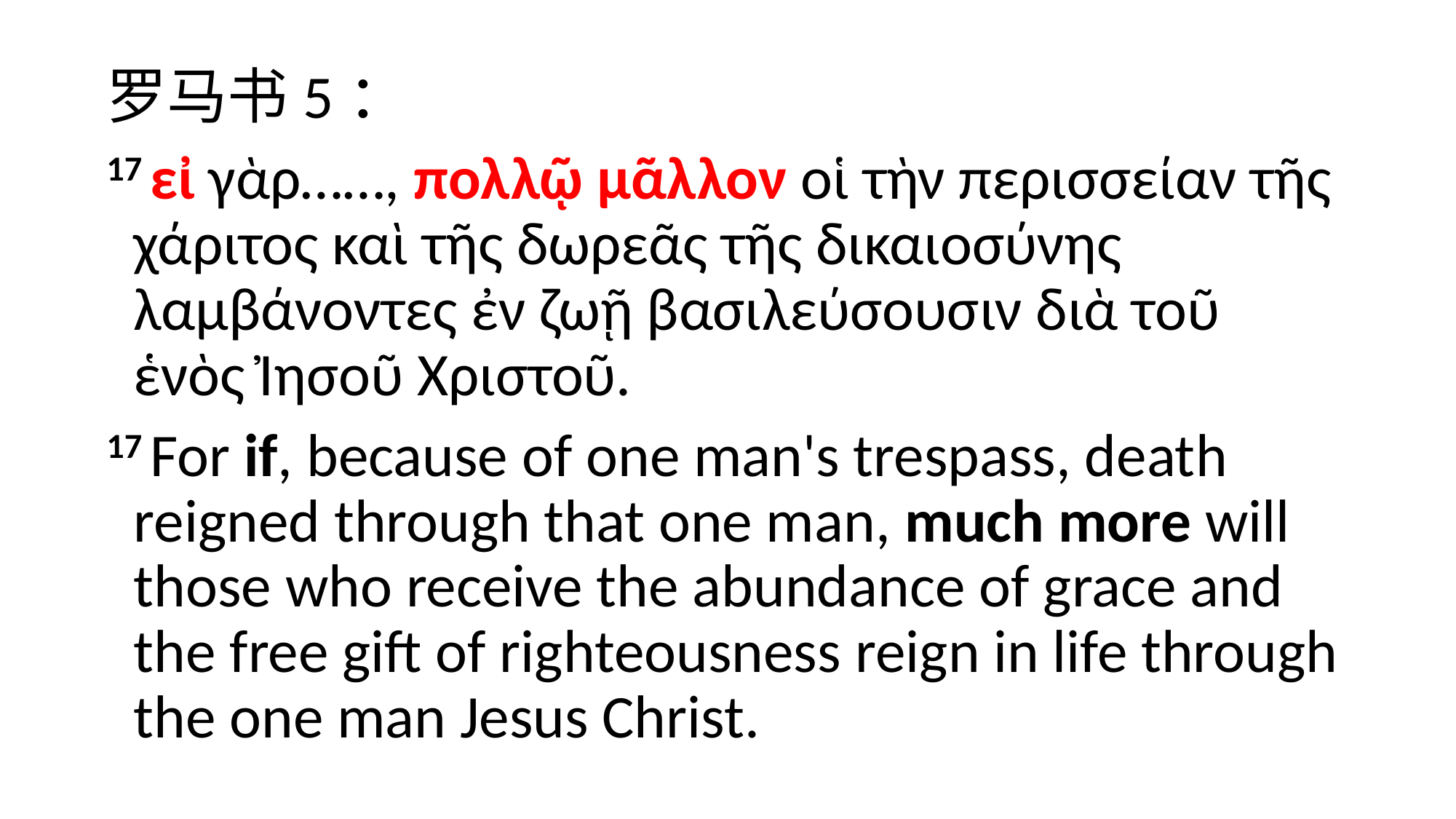

#
罗马书5：
17 εἰ γὰρ……, πολλῷ μᾶλλον οἱ τὴν περισσείαν τῆς χάριτος καὶ τῆς δωρεᾶς τῆς δικαιοσύνης λαμβάνοντες ἐν ζωῇ βασιλεύσουσιν διὰ τοῦ ἑνὸς Ἰησοῦ Χριστοῦ.
17 For if, because of one man's trespass, death reigned through that one man, much more will those who receive the abundance of grace and the free gift of righteousness reign in life through the one man Jesus Christ.